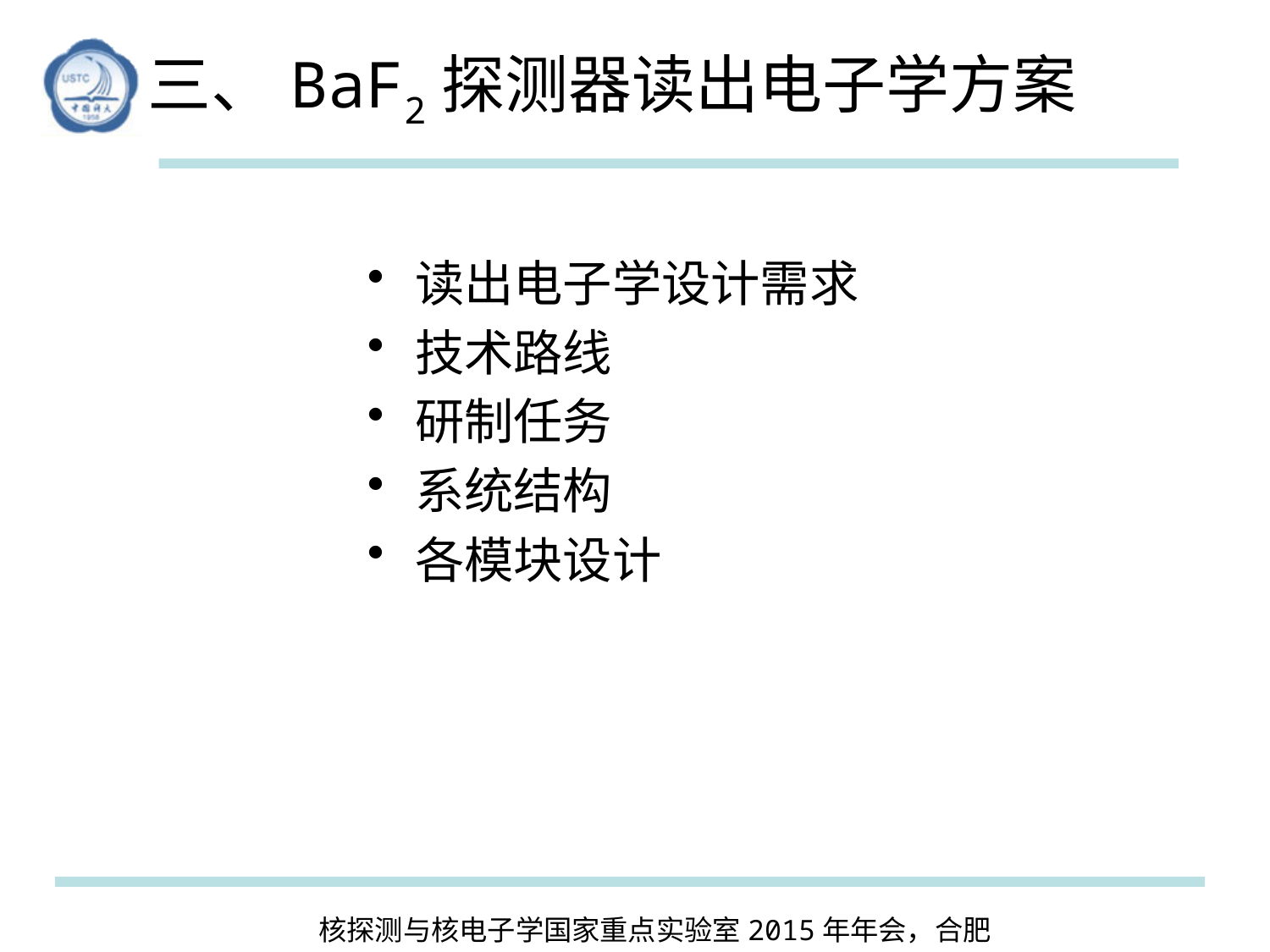

# 三、BaF2探测器读出电子学方案
读出电子学设计需求
技术路线
研制任务
系统结构
各模块设计